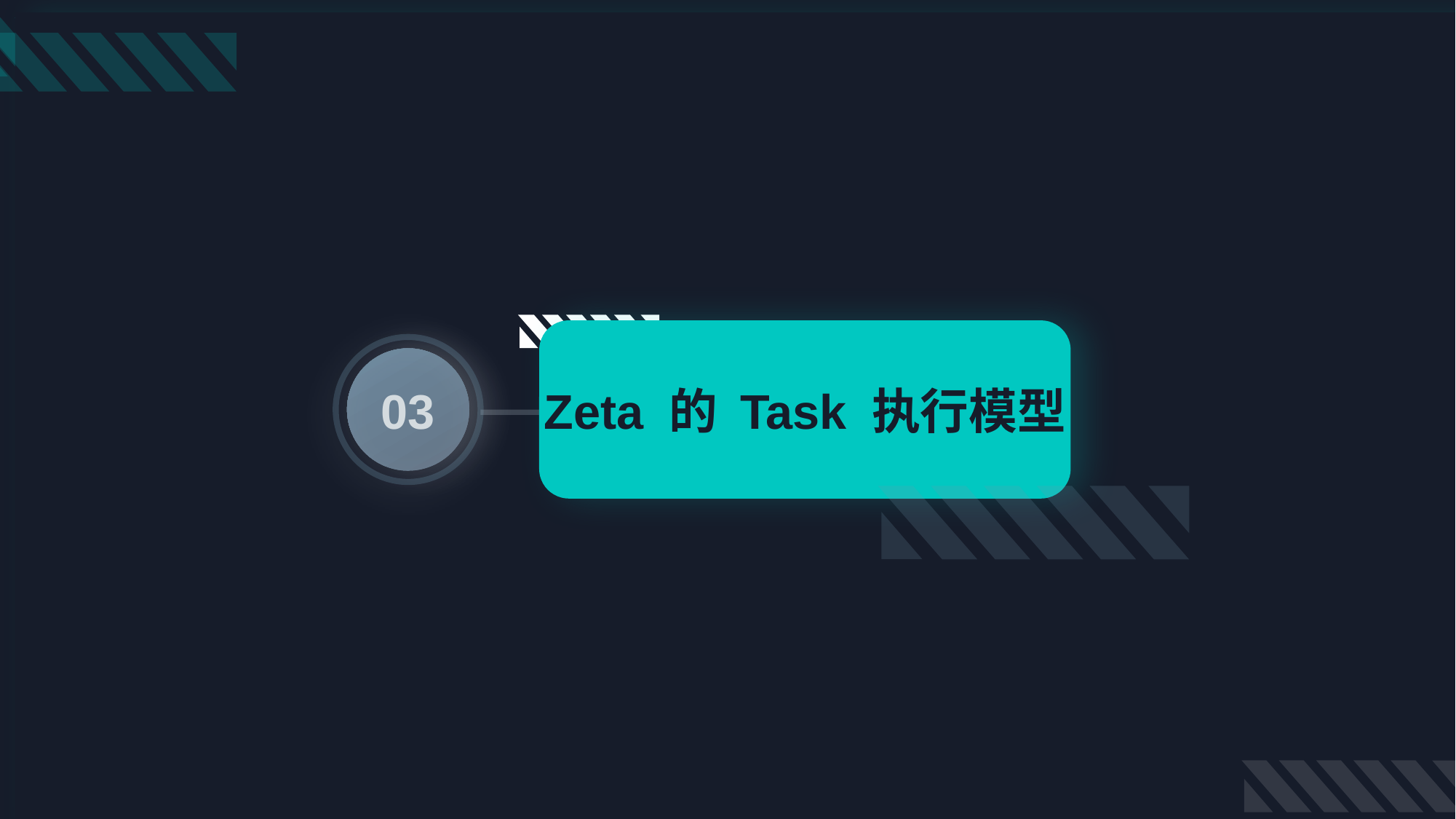

03
Zeta 的 Task 执行模型

01
背景：数据延迟